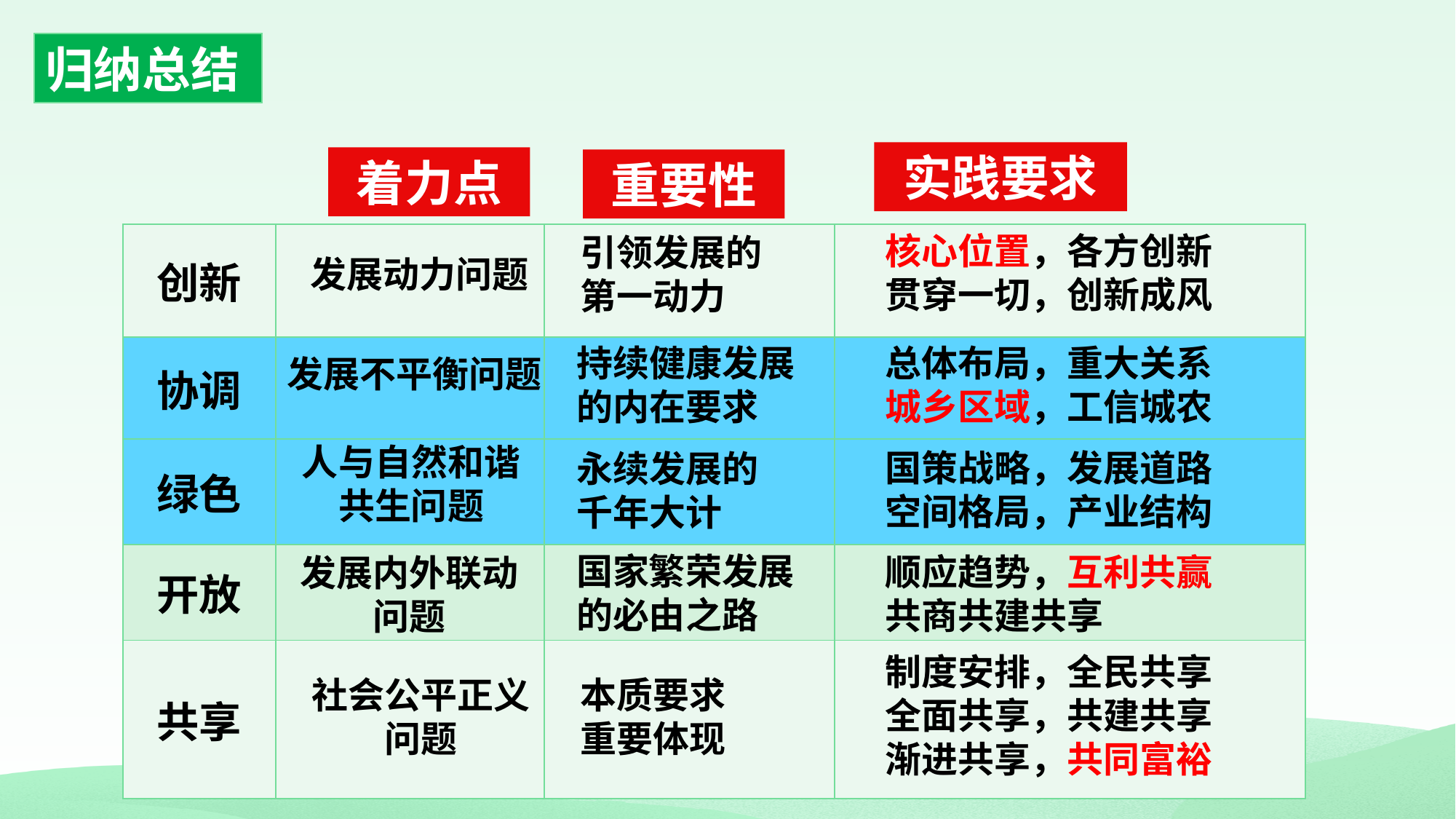

归纳总结
实践要求
着力点
重要性
核心位置，各方创新
贯穿一切，创新成风
| 创新 |  |  |  |
| --- | --- | --- | --- |
| 协调 |  |  |  |
| 绿色 |  |  |  |
| 开放 |  |  |  |
| 共享 |  |  |  |
引领发展的
第一动力
发展动力问题
持续健康发展的内在要求
总体布局，重大关系
城乡区域，工信城农
发展不平衡问题
人与自然和谐共生问题
国策战略，发展道路
空间格局，产业结构
永续发展的
千年大计
国家繁荣发展的必由之路
顺应趋势，互利共赢
共商共建共享
发展内外联动问题
制度安排，全民共享
全面共享，共建共享
渐进共享，共同富裕
社会公平正义问题
本质要求
重要体现